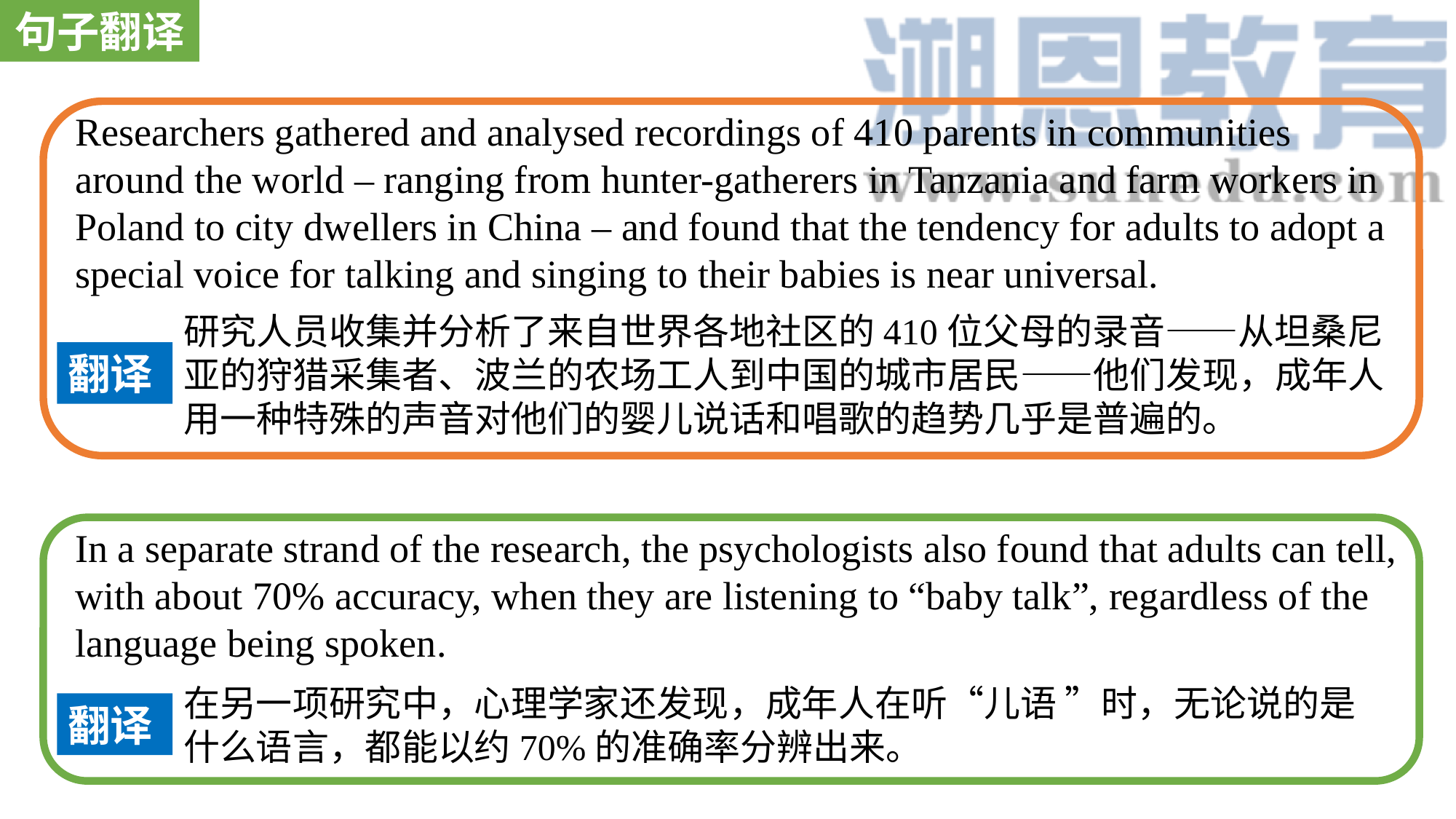

句子翻译

Researchers gathered and analysed recordings of 410 parents in communities around the world – ranging from hunter-gatherers in Tanzania and farm workers in Poland to city dwellers in China – and found that the tendency for adults to adopt a special voice for talking and singing to their babies is near universal.
研究人员收集并分析了来自世界各地社区的410位父母的录音——从坦桑尼亚的狩猎采集者、波兰的农场工人到中国的城市居民——他们发现，成年人用一种特殊的声音对他们的婴儿说话和唱歌的趋势几乎是普遍的。
翻译
In a separate strand of the research, the psychologists also found that adults can tell, with about 70% accuracy, when they are listening to “baby talk”, regardless of the language being spoken.

在另一项研究中，心理学家还发现，成年人在听“儿语 ”时，无论说的是什么语言，都能以约70%的准确率分辨出来。
翻译